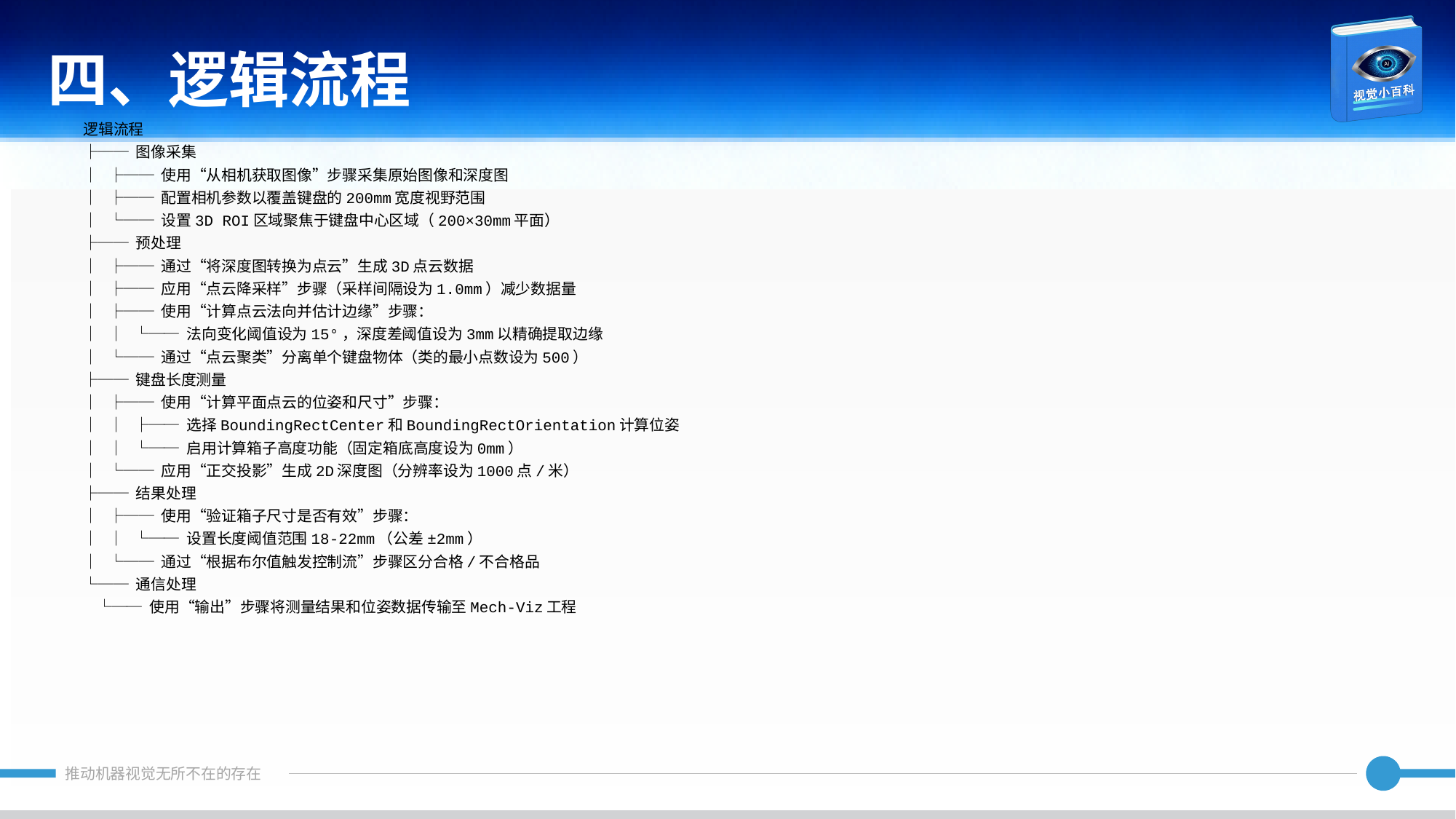

四、逻辑流程

逻辑流程
├── 图像采集
│   ├── 使用“从相机获取图像”步骤采集原始图像和深度图
│   ├── 配置相机参数以覆盖键盘的200mm宽度视野范围
│   └── 设置3D ROI区域聚焦于键盘中心区域（200×30mm平面）
├── 预处理
│   ├── 通过“将深度图转换为点云”生成3D点云数据
│   ├── 应用“点云降采样”步骤（采样间隔设为1.0mm）减少数据量
│   ├── 使用“计算点云法向并估计边缘”步骤：
│   │   └── 法向变化阈值设为15°，深度差阈值设为3mm以精确提取边缘
│   └── 通过“点云聚类”分离单个键盘物体（类的最小点数设为500）
├── 键盘长度测量
│   ├── 使用“计算平面点云的位姿和尺寸”步骤：
│   │   ├── 选择BoundingRectCenter和BoundingRectOrientation计算位姿
│   │   └── 启用计算箱子高度功能（固定箱底高度设为0mm）
│   └── 应用“正交投影”生成2D深度图（分辨率设为1000点/米）
├── 结果处理
│   ├── 使用“验证箱子尺寸是否有效”步骤：
│   │   └── 设置长度阈值范围18-22mm（公差±2mm）
│   └── 通过“根据布尔值触发控制流”步骤区分合格/不合格品
└── 通信处理
    └── 使用“输出”步骤将测量结果和位姿数据传输至Mech-Viz工程
8